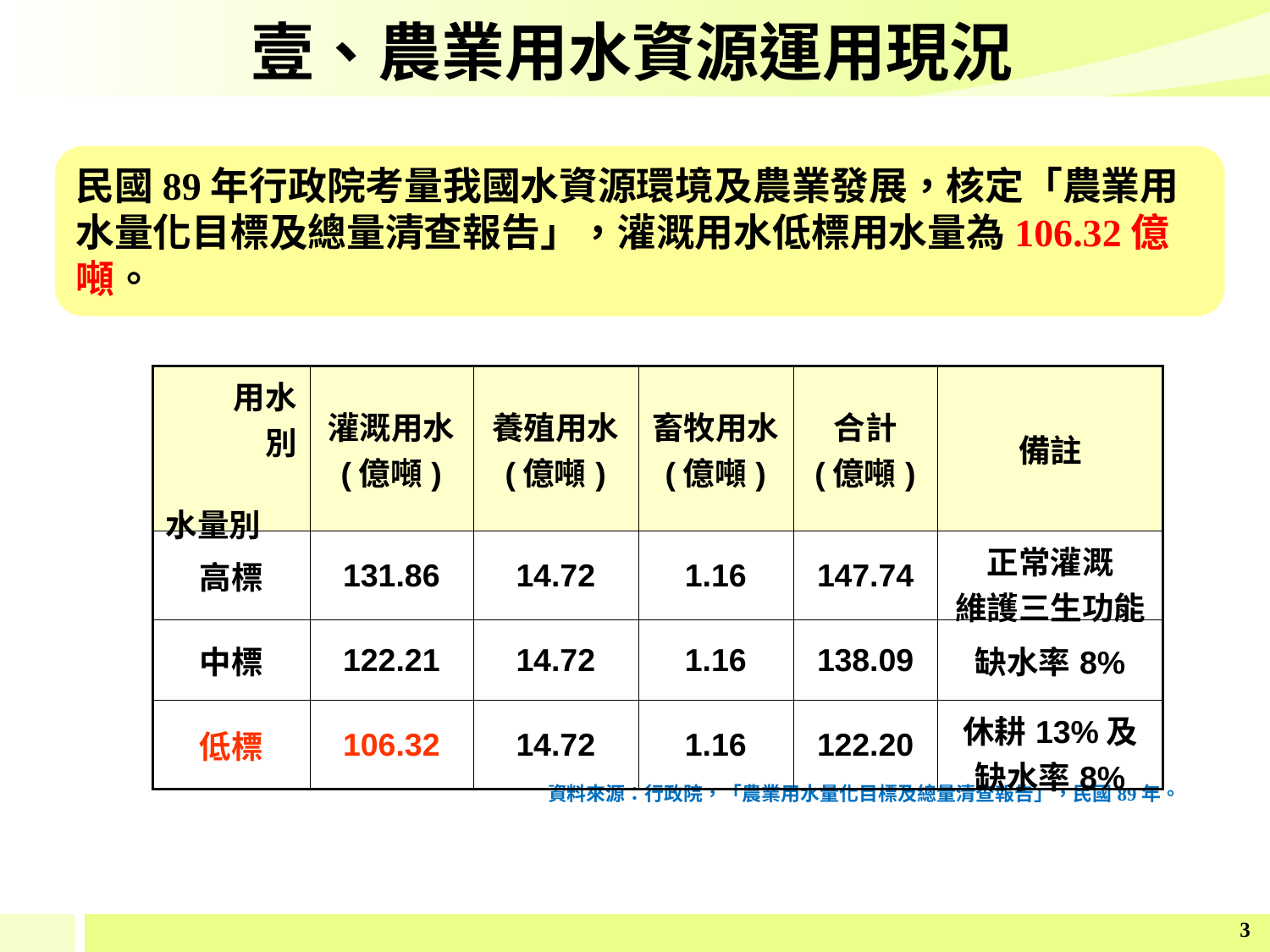

壹、農業用水資源運用現況
民國89年行政院考量我國水資源環境及農業發展，核定「農業用水量化目標及總量清查報告」，灌溉用水低標用水量為106.32億噸。
| 用水別 水量別 | 灌溉用水 (億噸) | 養殖用水 (億噸) | 畜牧用水 (億噸) | 合計 (億噸) | 備註 |
| --- | --- | --- | --- | --- | --- |
| 高標 | 131.86 | 14.72 | 1.16 | 147.74 | 正常灌溉 維護三生功能 |
| 中標 | 122.21 | 14.72 | 1.16 | 138.09 | 缺水率8% |
| 低標 | 106.32 | 14.72 | 1.16 | 122.20 | 休耕13%及缺水率8% |
資料來源：行政院，「農業用水量化目標及總量清查報告」，民國89年。